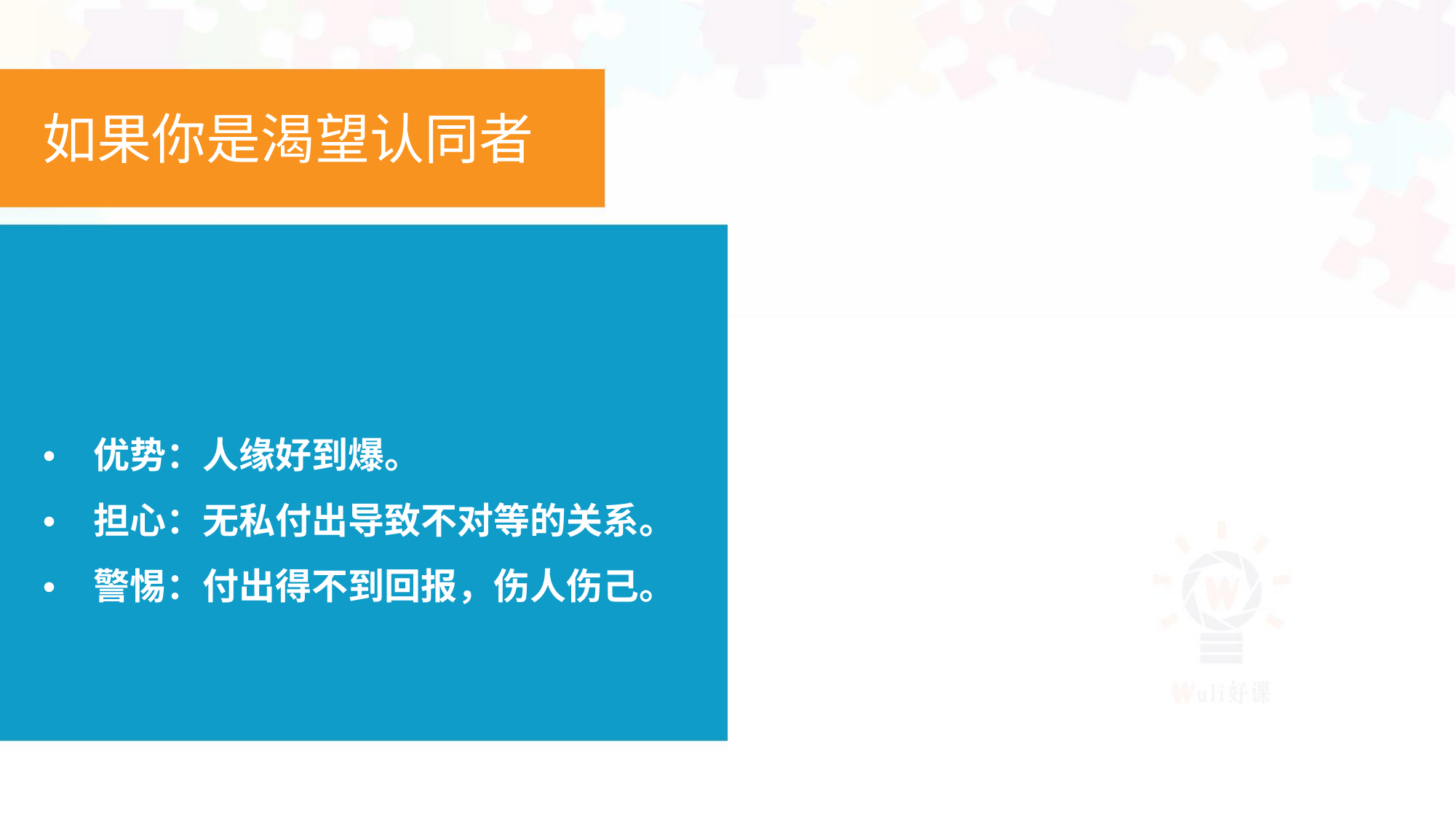

如果你是渴望认同者
• 优势：人缘好到爆。
• 担心：无私付出导致不对等的关系。
• 警惕：付出得不到回报，伤人伤己。